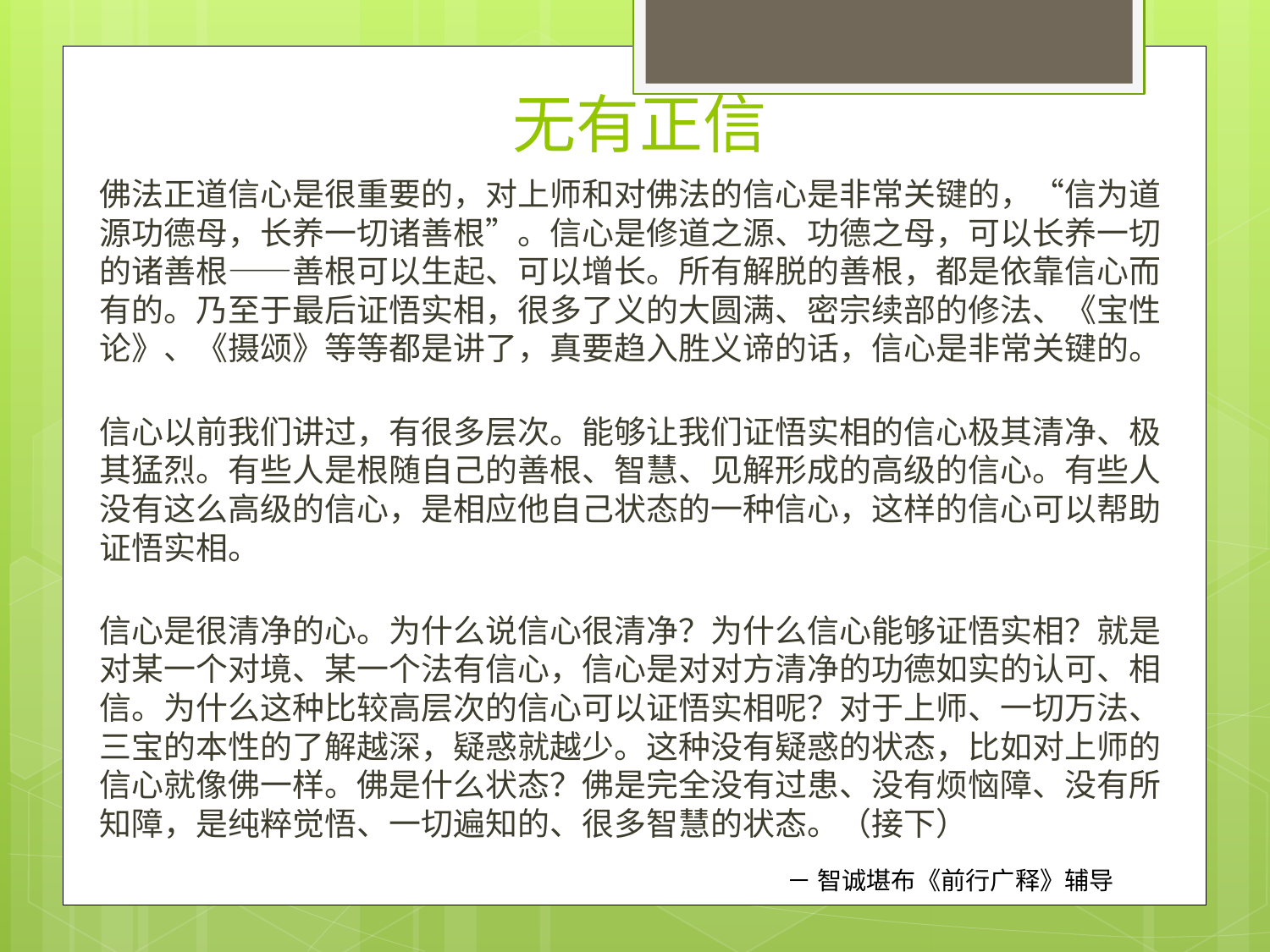

# 无有正信
佛法正道信心是很重要的，对上师和对佛法的信心是非常关键的，“信为道源功德母，长养一切诸善根”。信心是修道之源、功德之母，可以长养一切的诸善根——善根可以生起、可以增长。所有解脱的善根，都是依靠信心而有的。乃至于最后证悟实相，很多了义的大圆满、密宗续部的修法、《宝性论》、《摄颂》等等都是讲了，真要趋入胜义谛的话，信心是非常关键的。
信心以前我们讲过，有很多层次。能够让我们证悟实相的信心极其清净、极其猛烈。有些人是根随自己的善根、智慧、见解形成的高级的信心。有些人没有这么高级的信心，是相应他自己状态的一种信心，这样的信心可以帮助证悟实相。
信心是很清净的心。为什么说信心很清净？为什么信心能够证悟实相？就是对某一个对境、某一个法有信心，信心是对对方清净的功德如实的认可、相信。为什么这种比较高层次的信心可以证悟实相呢？对于上师、一切万法、三宝的本性的了解越深，疑惑就越少。这种没有疑惑的状态，比如对上师的信心就像佛一样。佛是什么状态？佛是完全没有过患、没有烦恼障、没有所知障，是纯粹觉悟、一切遍知的、很多智慧的状态。（接下）
－ 智诚堪布《前行广释》辅导